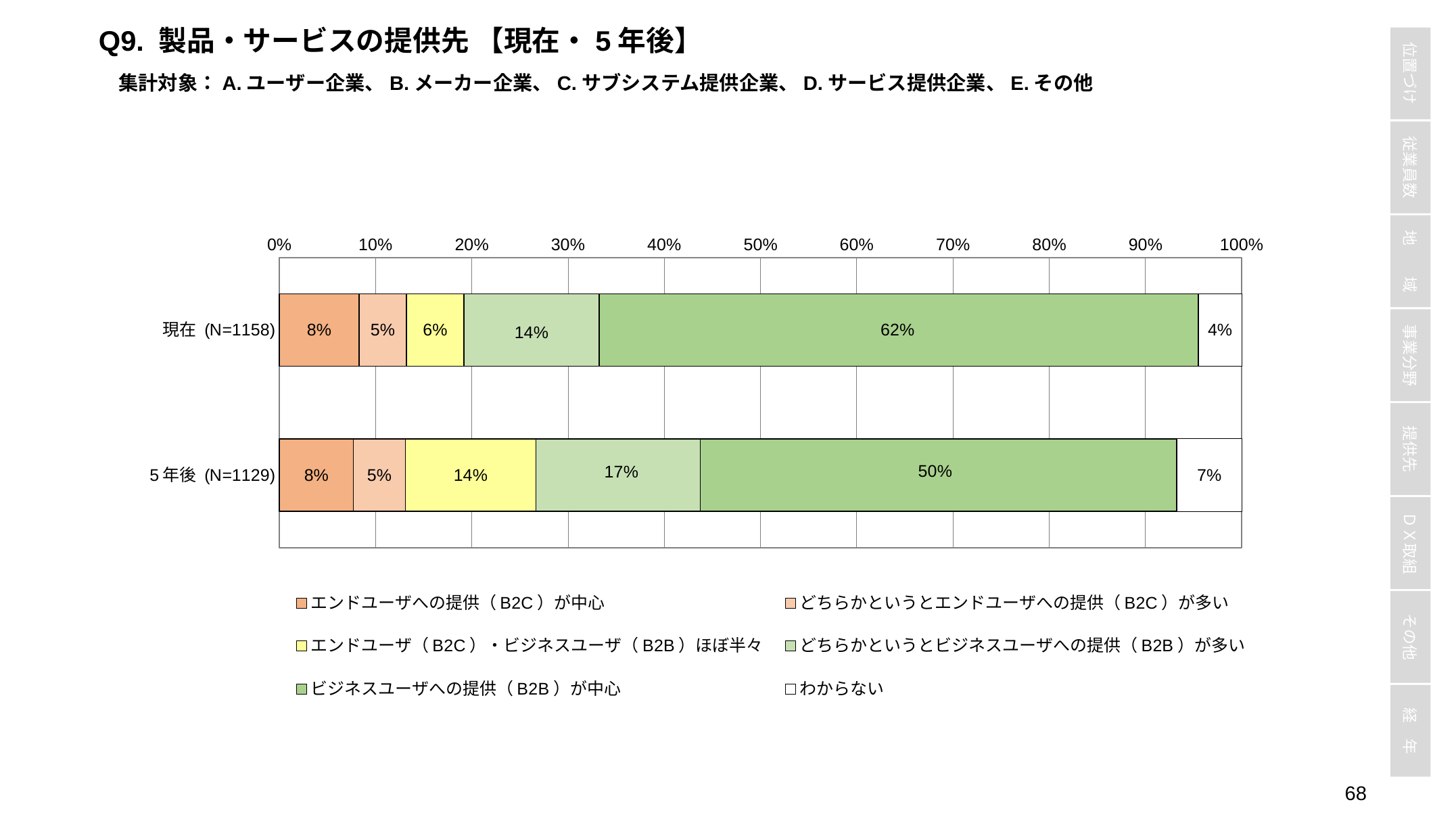

Q9. 製品・サービスの提供先 【現在・5年後】
集計対象：A.ユーザー企業、B.メーカー企業、C.サブシステム提供企業、D.サービス提供企業、E.その他

### Chart

| Category | エンドユーザへの提供（B2C）が中心 | どちらかというとエンドユーザへの提供（B2C）が多い | エンドユーザ（B2C）・ビジネスユーザ（B2B）ほぼ半々 | どちらかというとビジネスユーザへの提供（B2B）が多い | ビジネスユーザへの提供（B2B）が中心 | わからない |
|---|---|---|---|---|---|---|
| 現在 (N=1158) | 0.08290155440414508 | 0.04922279792746114 | 0.05958549222797927 | 0.14075993091537134 | 0.6226252158894646 | 0.044905008635578586 |
| 5年後 (N=1129) | 0.07705934455270151 | 0.054030115146147036 | 0.1355181576616475 | 0.17094774136403898 | 0.4951284322409212 | 0.06731620903454384 |
68